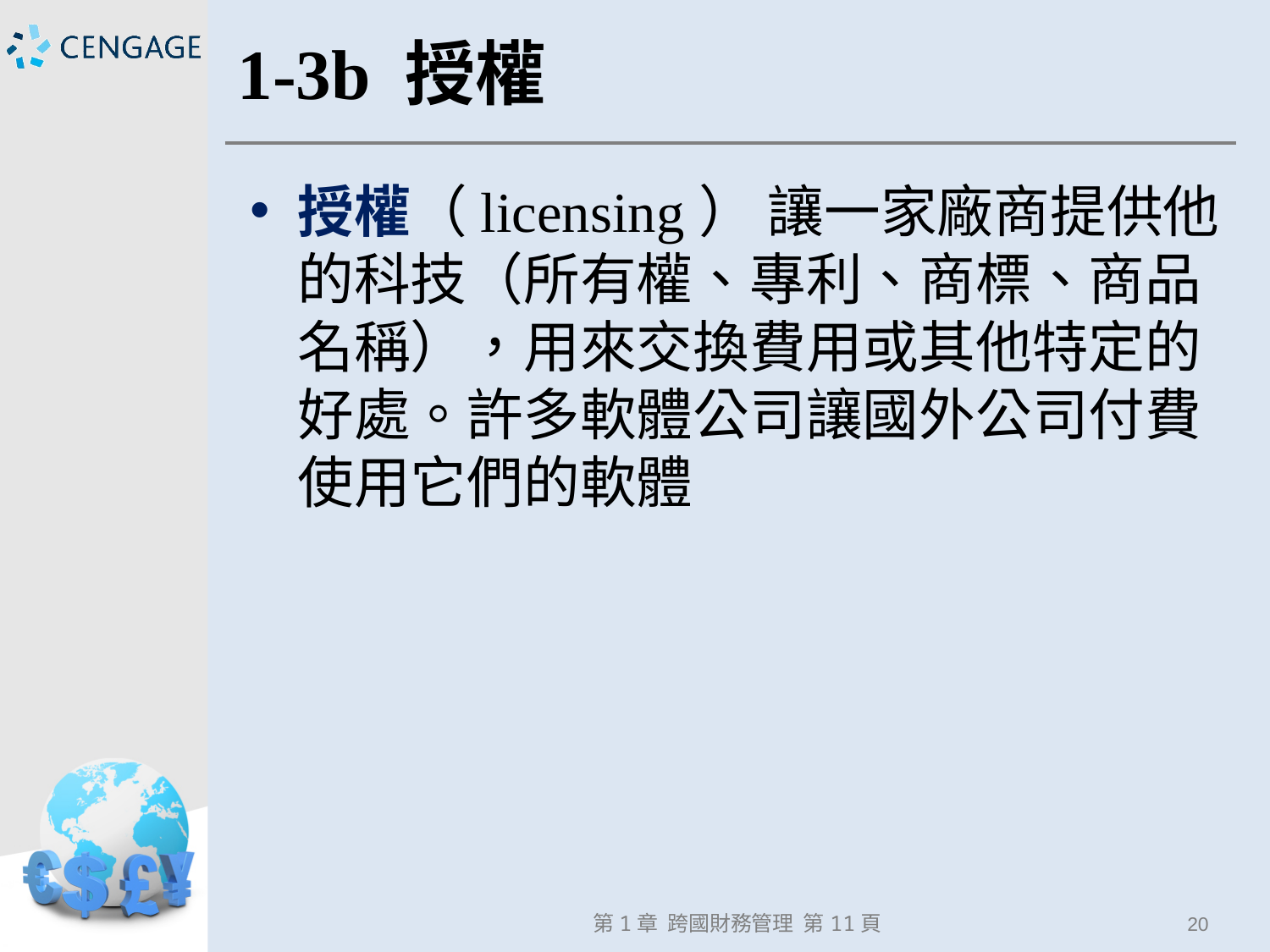

# 1-3b 授權
授權（licensing） 讓一家廠商提供他的科技（所有權、專利、商標、商品名稱），用來交換費用或其他特定的好處。許多軟體公司讓國外公司付費使用它們的軟體
第1章  跨國財務管理  第11頁
20